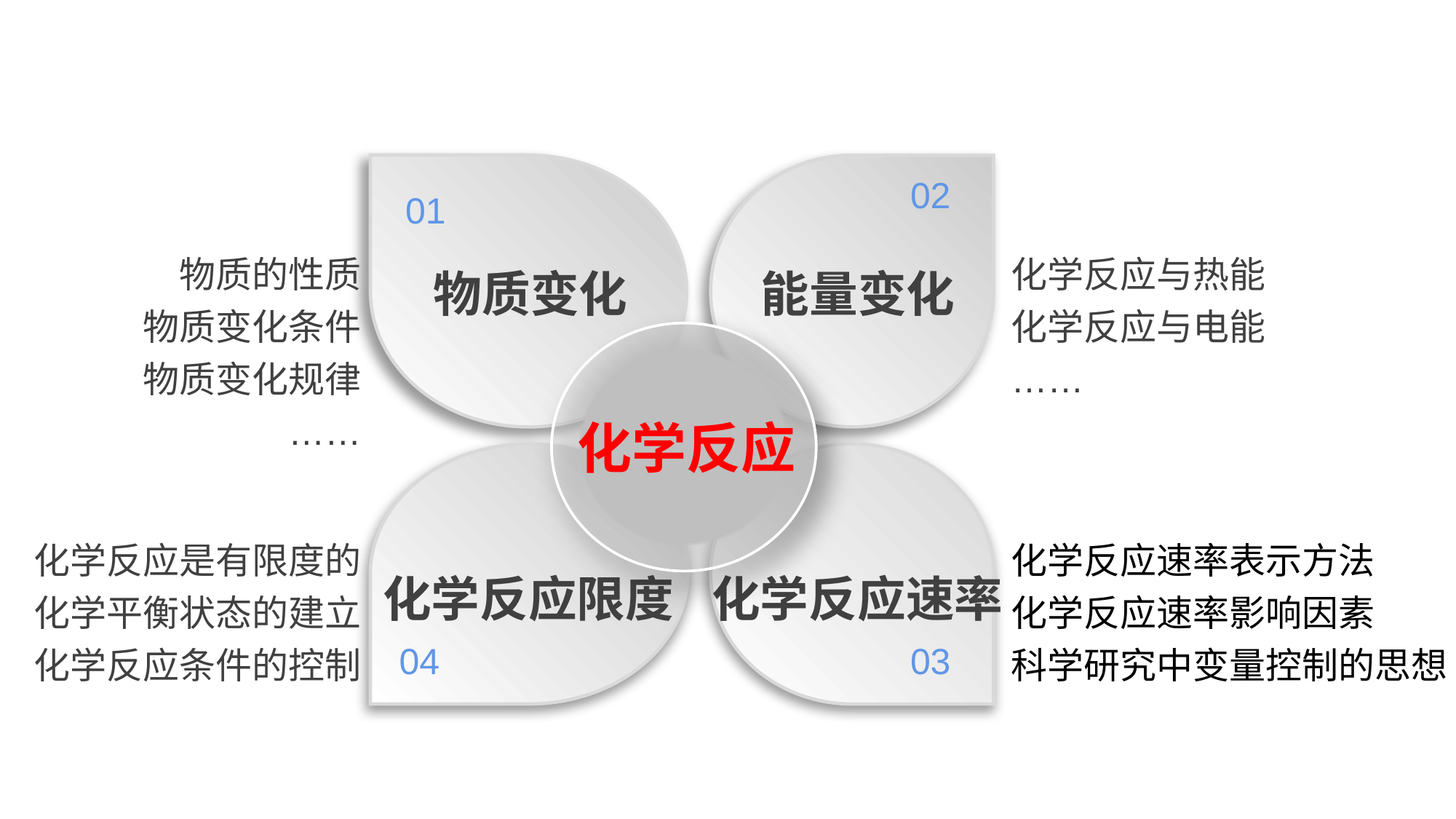

01

02
物质的性质
物质变化条件
物质变化规律
……
化学反应与热能
化学反应与电能
……
能量变化
物质变化

化学反应

04

03
化学反应是有限度的
化学平衡状态的建立
化学反应条件的控制
化学反应速率表示方法
化学反应速率影响因素
科学研究中变量控制的思想
化学反应限度
化学反应速率